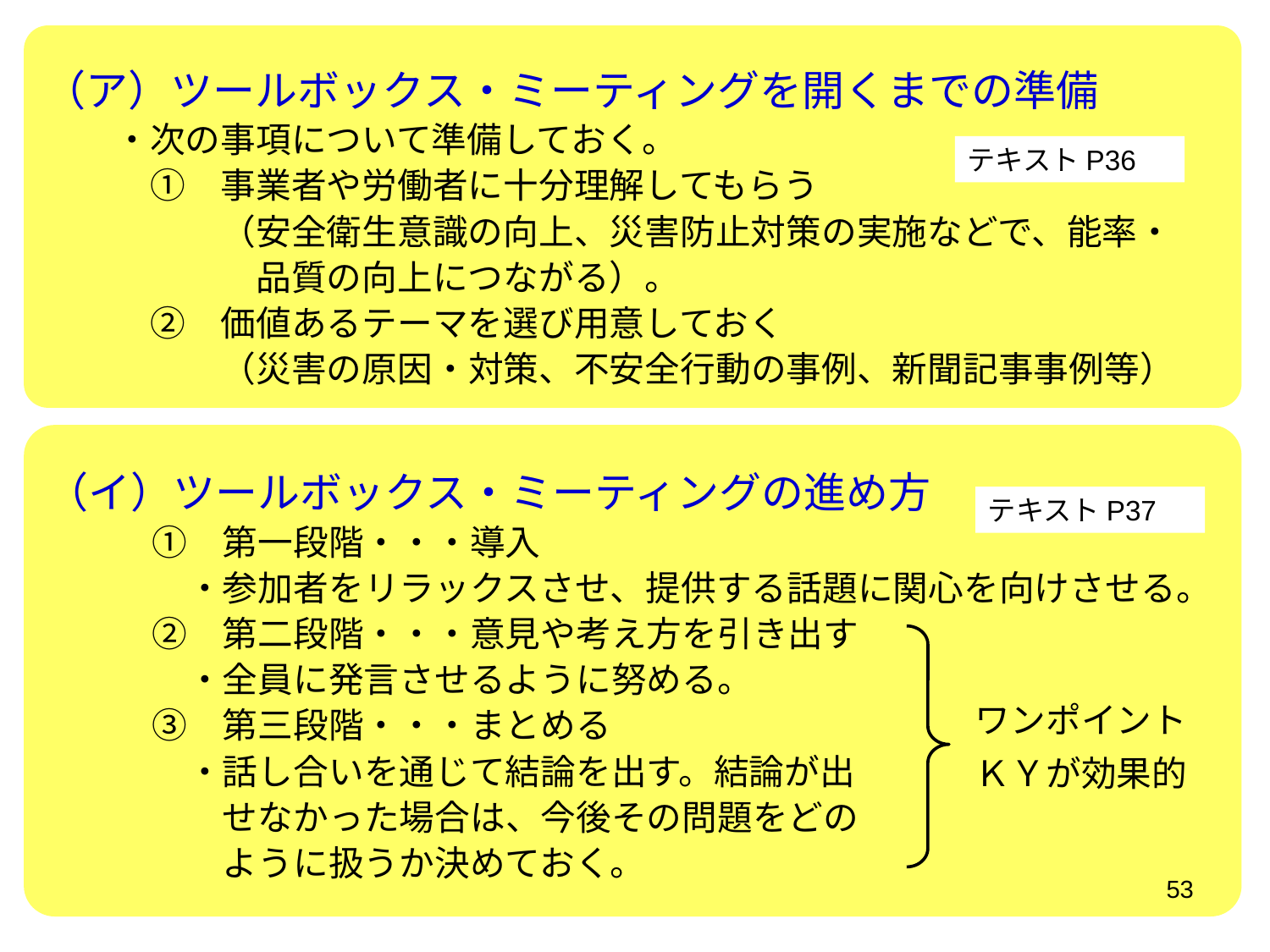

（ア）ツールボックス・ミーティングを開くまでの準備
　　・次の事項について準備しておく。
　　　①　事業者や労働者に十分理解してもらう
　　　　　（安全衛生意識の向上、災害防止対策の実施などで、能率・
　　　　　　品質の向上につながる）。
　　　②　価値あるテーマを選び用意しておく
　　　　　（災害の原因・対策、不安全行動の事例、新聞記事事例等）

テキストP36
（イ）ツールボックス・ミーティングの進め方
　　　①　第一段階・・・導入
　　　　・参加者をリラックスさせ、提供する話題に関心を向けさせる。
　　　②　第二段階・・・意見や考え方を引き出す
　　　　・全員に発言させるように努める。
　　　③　第三段階・・・まとめる
　　　　・話し合いを通じて結論を出す。結論が出
　　　　　せなかった場合は、今後その問題をどの
　　　　　ように扱うか決めておく。
テキストP37

ワンポイント
ＫＹが効果的
53